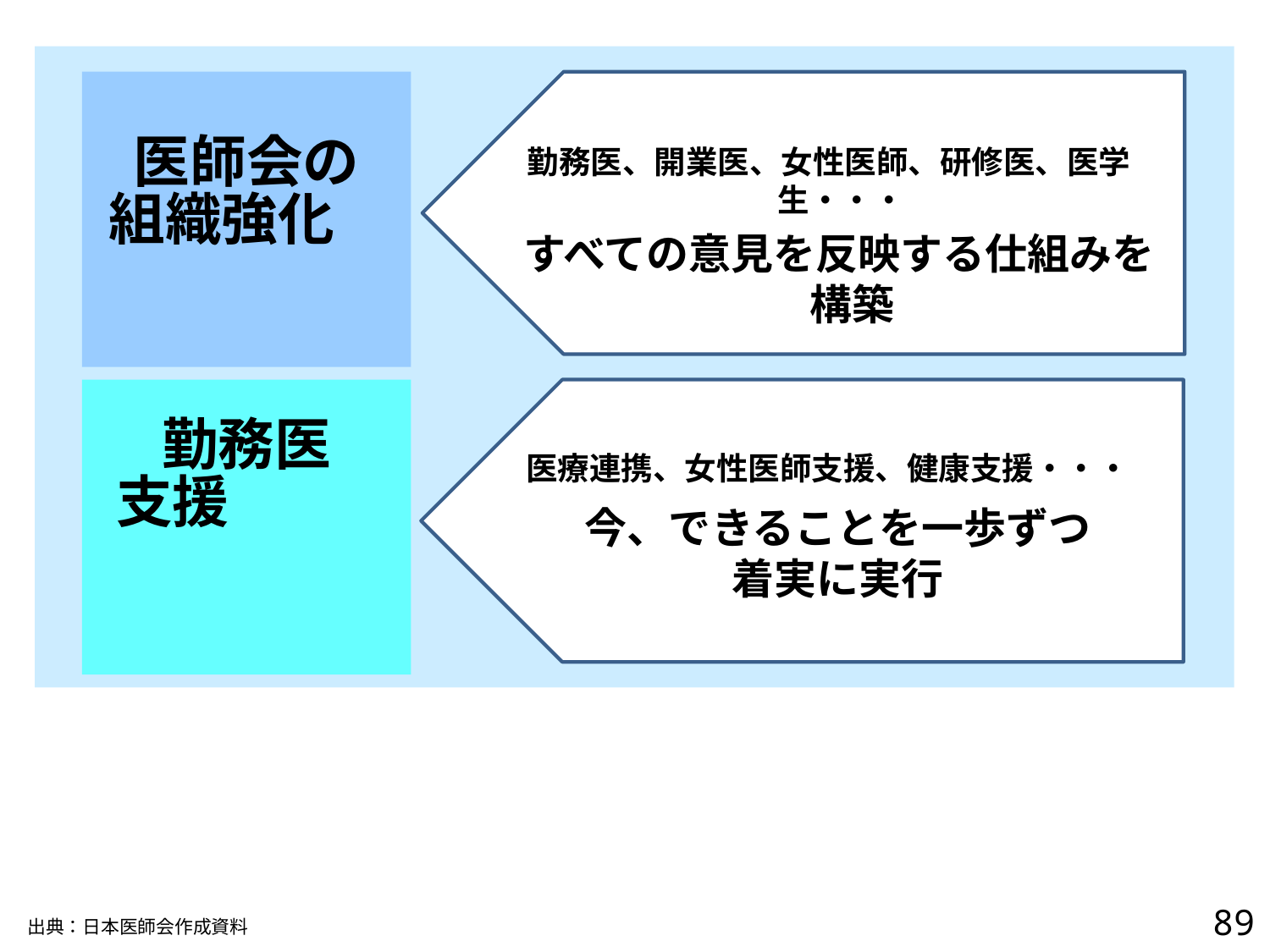

医師会の
組織強化

勤務医、開業医、女性医師、研修医、医学生・・・
すべての意見を反映する仕組みを構築
勤務医
支援

医療連携、女性医師支援、健康支援・・・
今、できることを一歩ずつ
着実に実行
89
出典：日本医師会作成資料